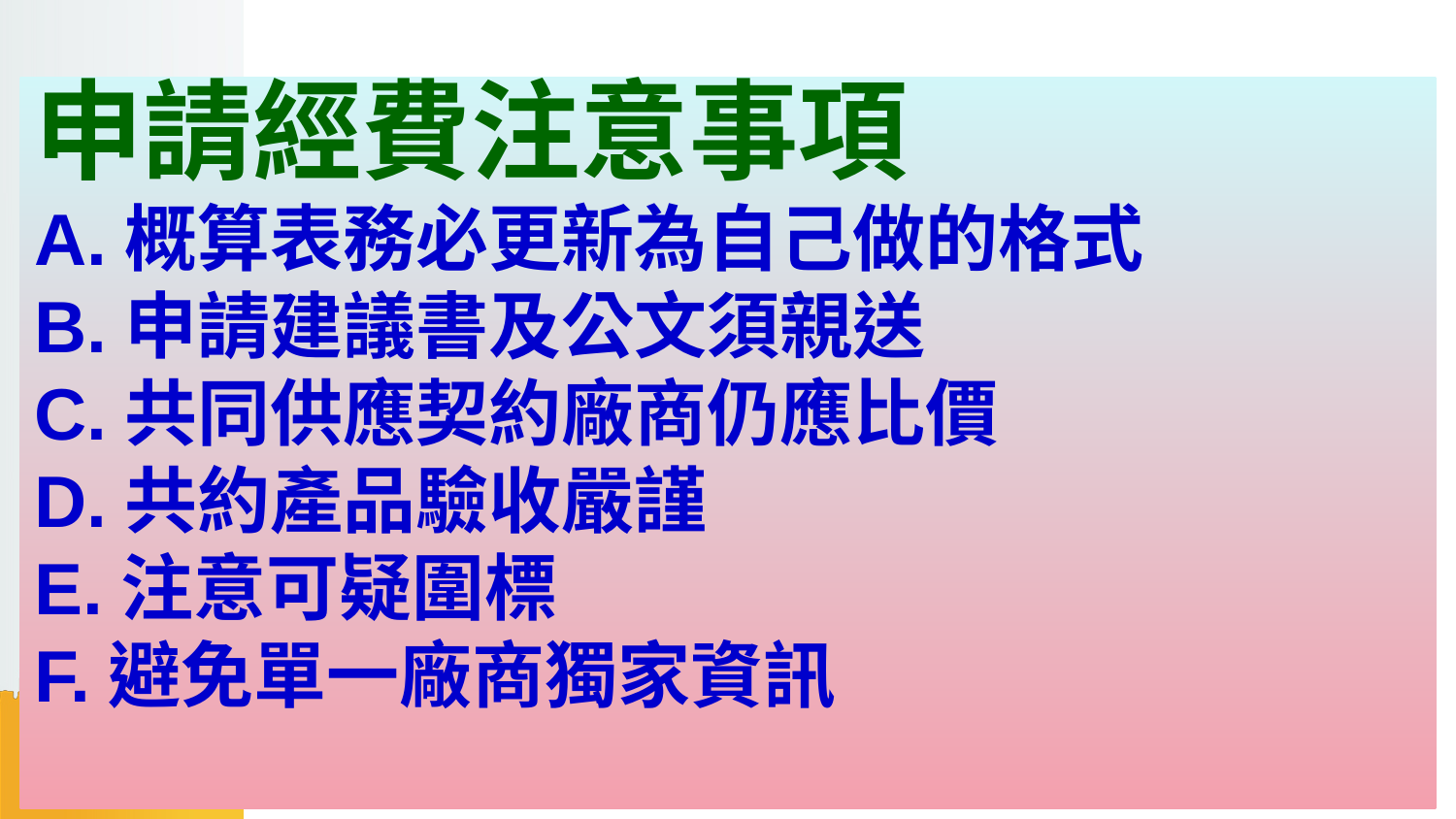

# 申請經費注意事項 A.概算表務必更新為自己做的格式 B.申請建議書及公文須親送 C.共同供應契約廠商仍應比價 D.共約產品驗收嚴謹 E.注意可疑圍標 F.避免單一廠商獨家資訊